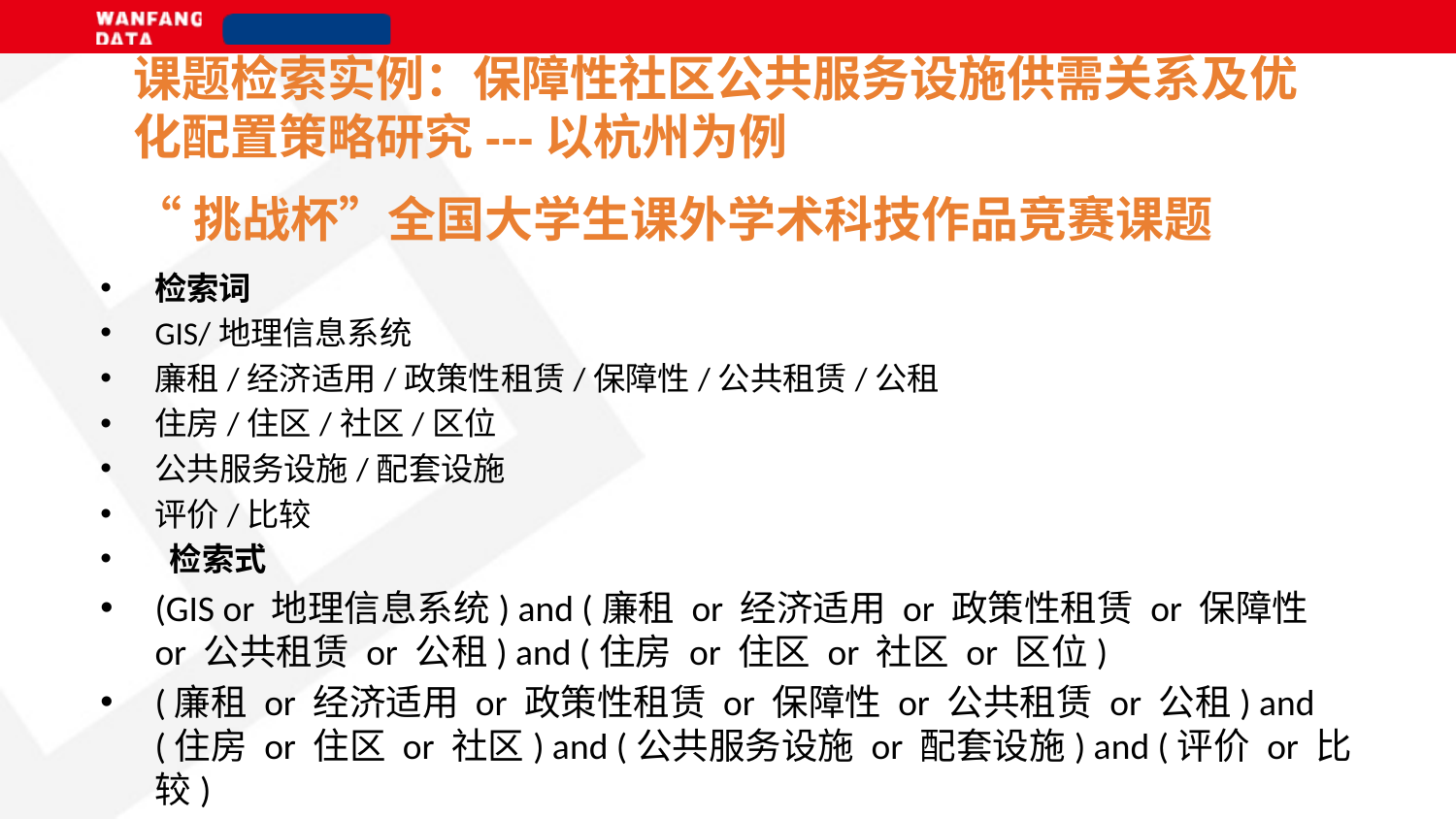

课题检索实例：保障性社区公共服务设施供需关系及优化配置策略研究---以杭州为例
“挑战杯”全国大学生课外学术科技作品竞赛课题
检索词
GIS/地理信息系统
廉租/经济适用/政策性租赁/保障性/公共租赁/公租
住房/住区/社区/区位
公共服务设施/配套设施
评价/比较
 检索式
(GIS or 地理信息系统) and (廉租 or 经济适用 or 政策性租赁 or 保障性 or 公共租赁 or 公租) and (住房 or 住区 or 社区 or 区位)
(廉租 or 经济适用 or 政策性租赁 or 保障性 or 公共租赁 or 公租) and (住房 or 住区 or 社区) and (公共服务设施 or 配套设施) and (评价 or 比较)